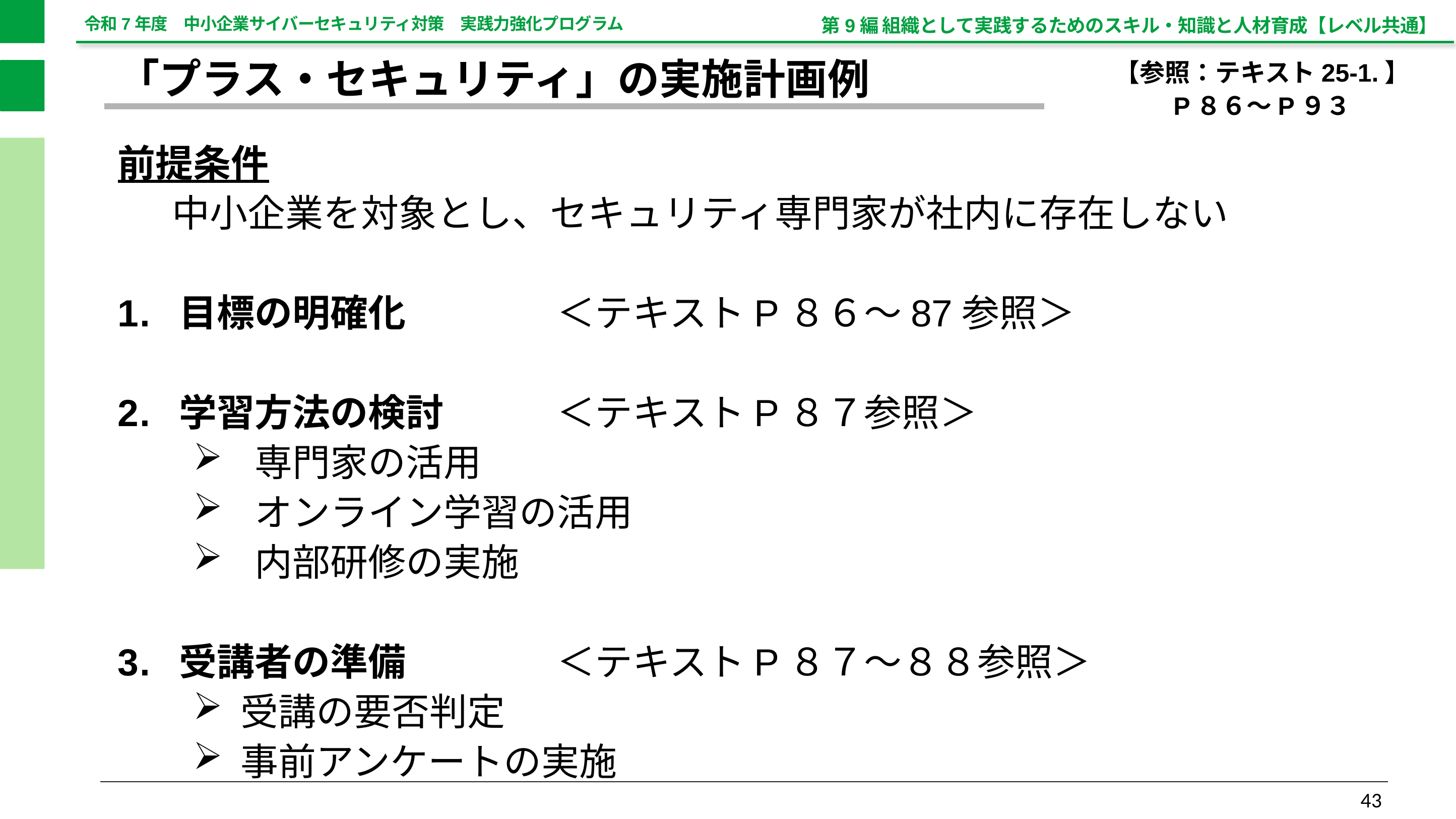

第9編 組織として実践するためのスキル・知識と人材育成【レベル共通】
【参照：テキスト25-1.】
P８６～P９３
「プラス・セキュリティ」の実施計画例

前提条件
中小企業を対象とし、セキュリティ専門家が社内に存在しない
目標の明確化		＜テキストP８６～87参照＞
学習方法の検討		＜テキストP８７参照＞
専門家の活用
オンライン学習の活用
内部研修の実施
受講者の準備		＜テキストP８７～８８参照＞
受講の要否判定
事前アンケートの実施